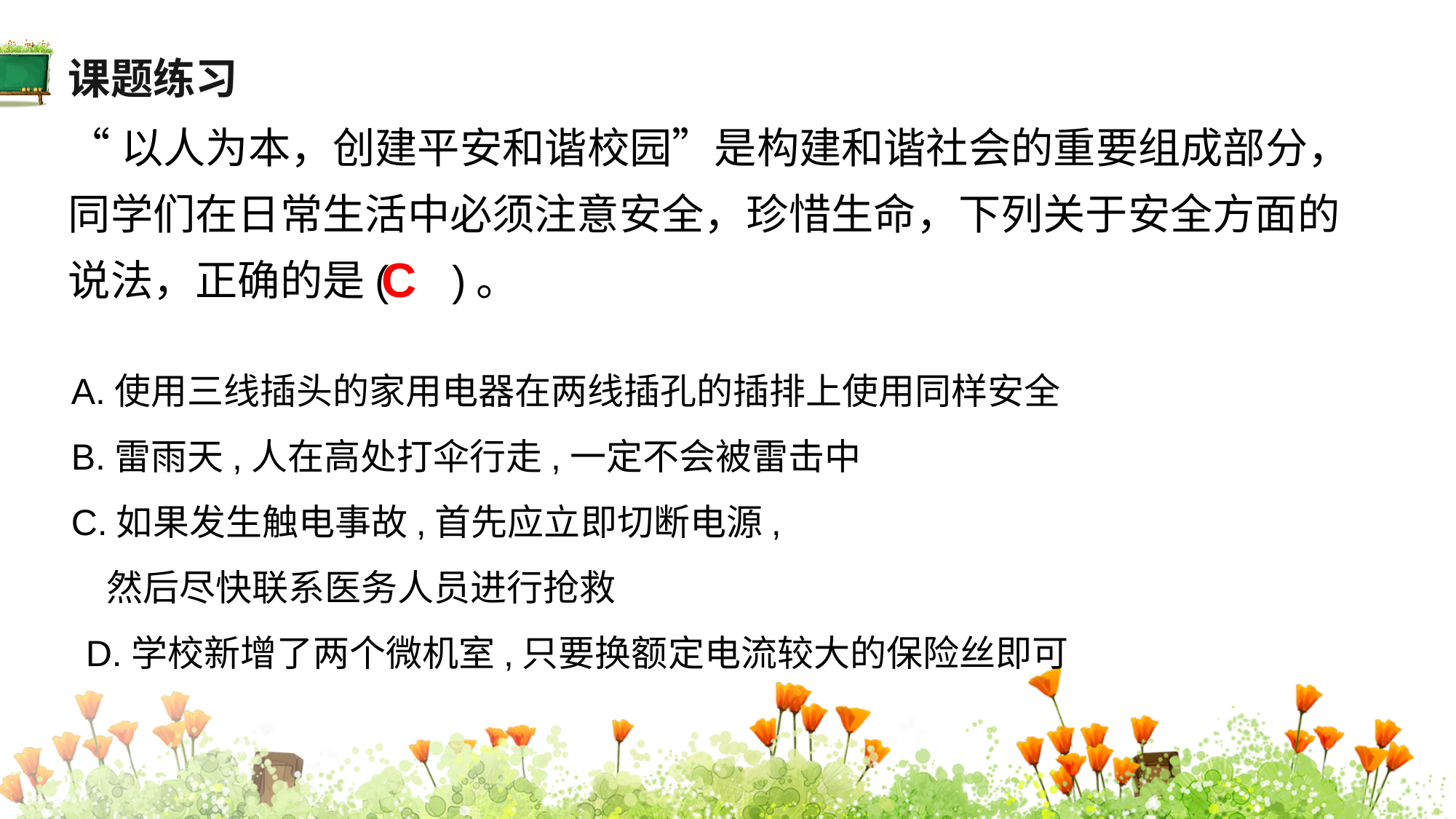

课题练习
“以人为本，创建平安和谐校园”是构建和谐社会的重要组成部分，同学们在日常生活中必须注意安全，珍惜生命，下列关于安全方面的说法，正确的是(　)。
C
   A.使用三线插头的家用电器在两线插孔的插排上使用同样安全
   B.雷雨天,人在高处打伞行走,一定不会被雷击中
   C.如果发生触电事故,首先应立即切断电源,
       然后尽快联系医务人员进行抢救
　D.学校新增了两个微机室,只要换额定电流较大的保险丝即可